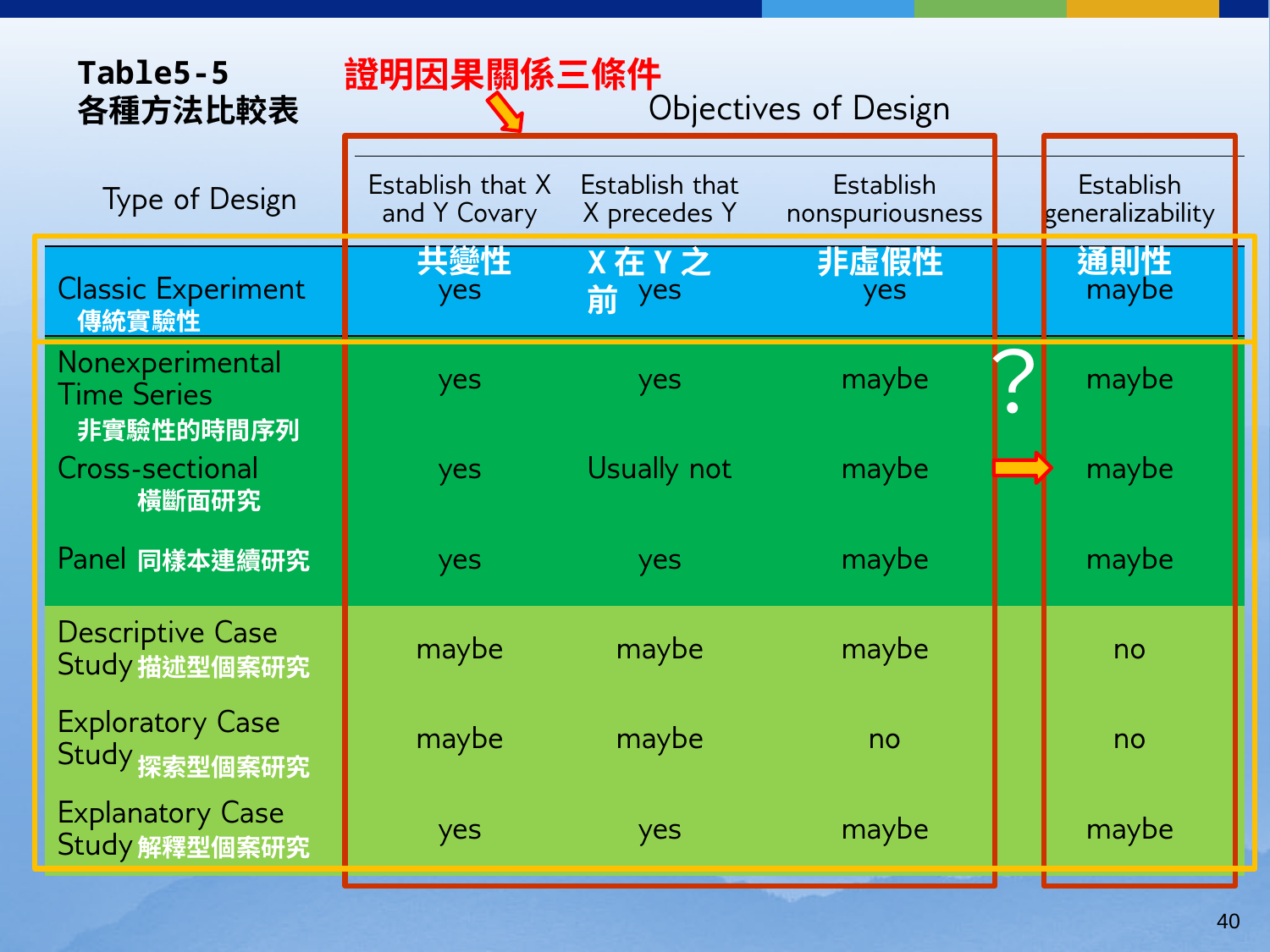

Table5-5
各種方法比較表
證明因果關係三條件
|  | Objectives of Design |  |  |  |
| --- | --- | --- | --- | --- |
| Type of Design | Establish that X and Y Covary | Establish that X precedes Y | Establish nonspuriousness | Establish generalizability |
| Classic Experiment | yes | yes | yes | maybe |
| Nonexperimental Time Series | yes | yes | maybe | maybe |
| Cross-sectional | yes | Usually not | maybe | maybe |
| Panel | yes | yes | maybe | maybe |
| Descriptive Case Study | maybe | maybe | maybe | no |
| Exploratory Case Study | maybe | maybe | no | no |
| Explanatory Case Study | yes | yes | maybe | maybe |

共變性
通則性

X在Y之前
非虛假性
傳統實驗性
？

非實驗性的時間序列

橫斷面研究
同樣本連續研究
描述型個案研究
探索型個案研究
解釋型個案研究
40